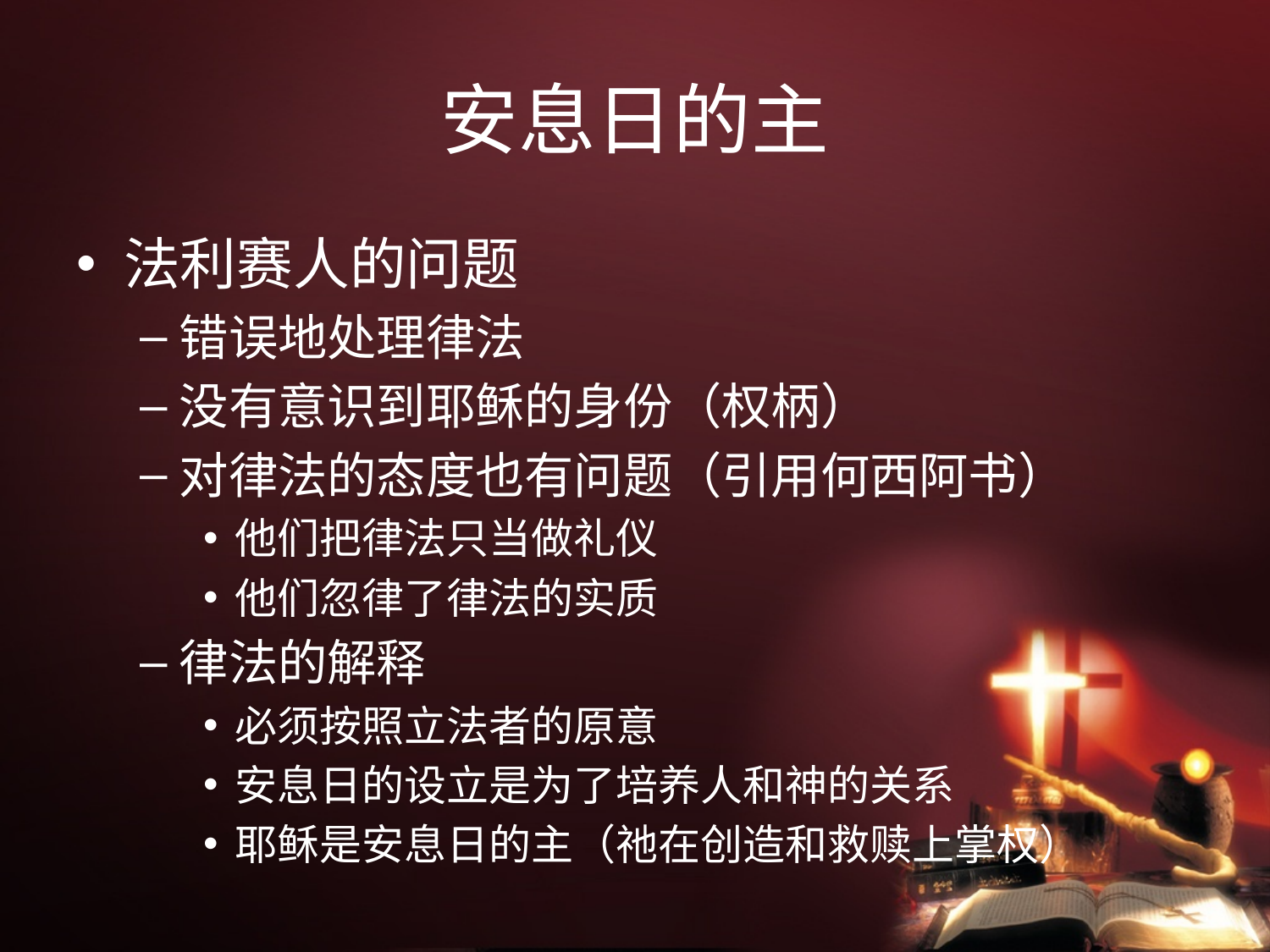

# 安息日的主
法利赛人的问题
错误地处理律法
没有意识到耶稣的身份（权柄）
对律法的态度也有问题（引用何西阿书）
他们把律法只当做礼仪
他们忽律了律法的实质
律法的解释
必须按照立法者的原意
安息日的设立是为了培养人和神的关系
耶稣是安息日的主（祂在创造和救赎上掌权）